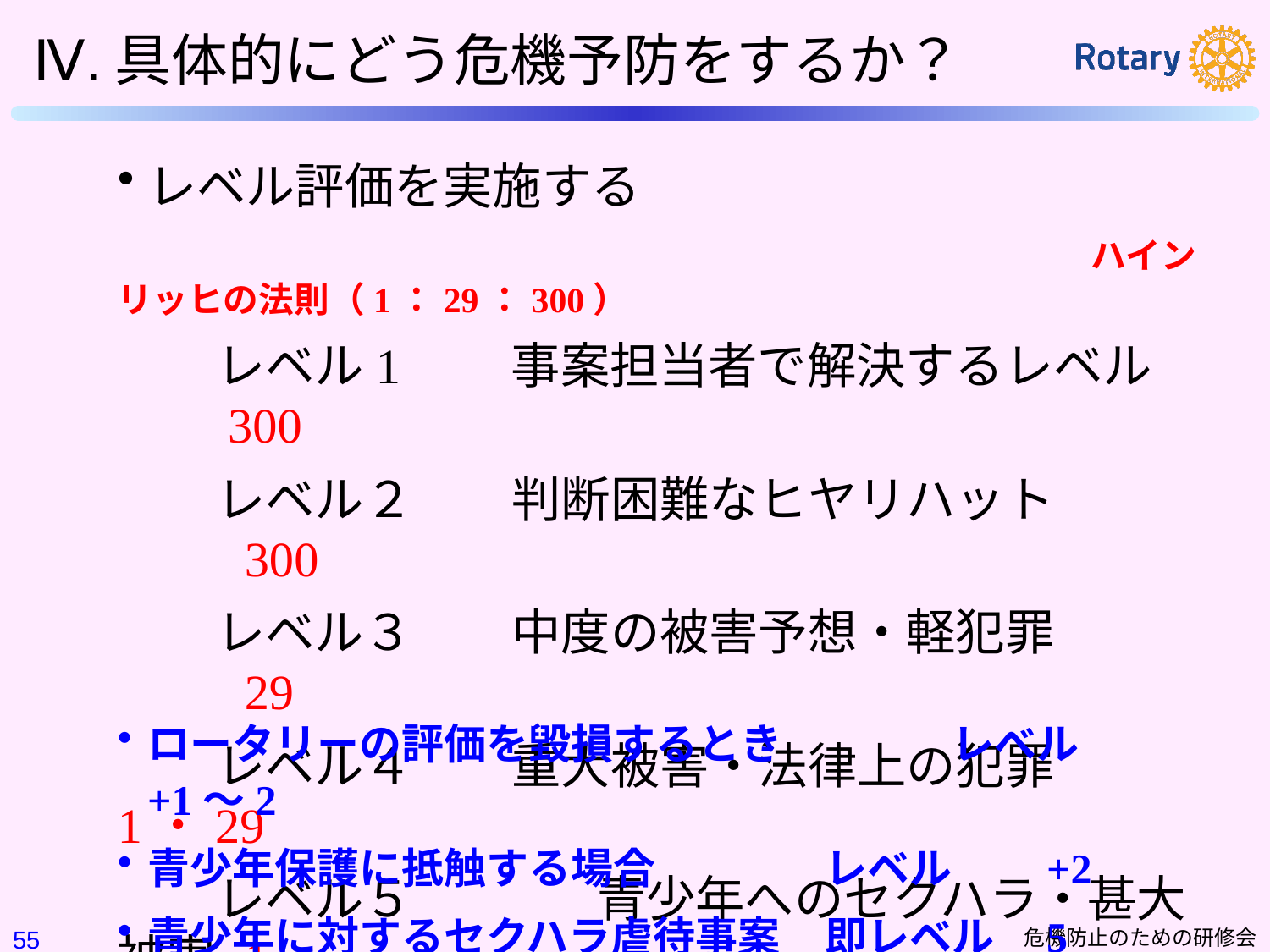

Ⅳ.具体的にどう危機予防をするか？
レベル評価を実施する
　　　　　　　　　　　　　　　　　　　　　　　ハインリッヒの法則（1：29：300）
　　レベル1　　事案担当者で解決するレベル　　　300
　　レベル２　　判断困難なヒヤリハット		300
　　レベル３　　中度の被害予想・軽犯罪		29
　　レベル４　　重大被害・法律上の犯罪	　　 1・29
　　レベル５	　　青少年へのセクハラ・甚大被害	1
ロータリーの評価を毀損するとき	　レべル　　+1～2
青少年保護に抵触する場合	　レベル　　+2
青少年に対するセクハラ虐待事案	　即レベル　5
55
危機防止のための研修会